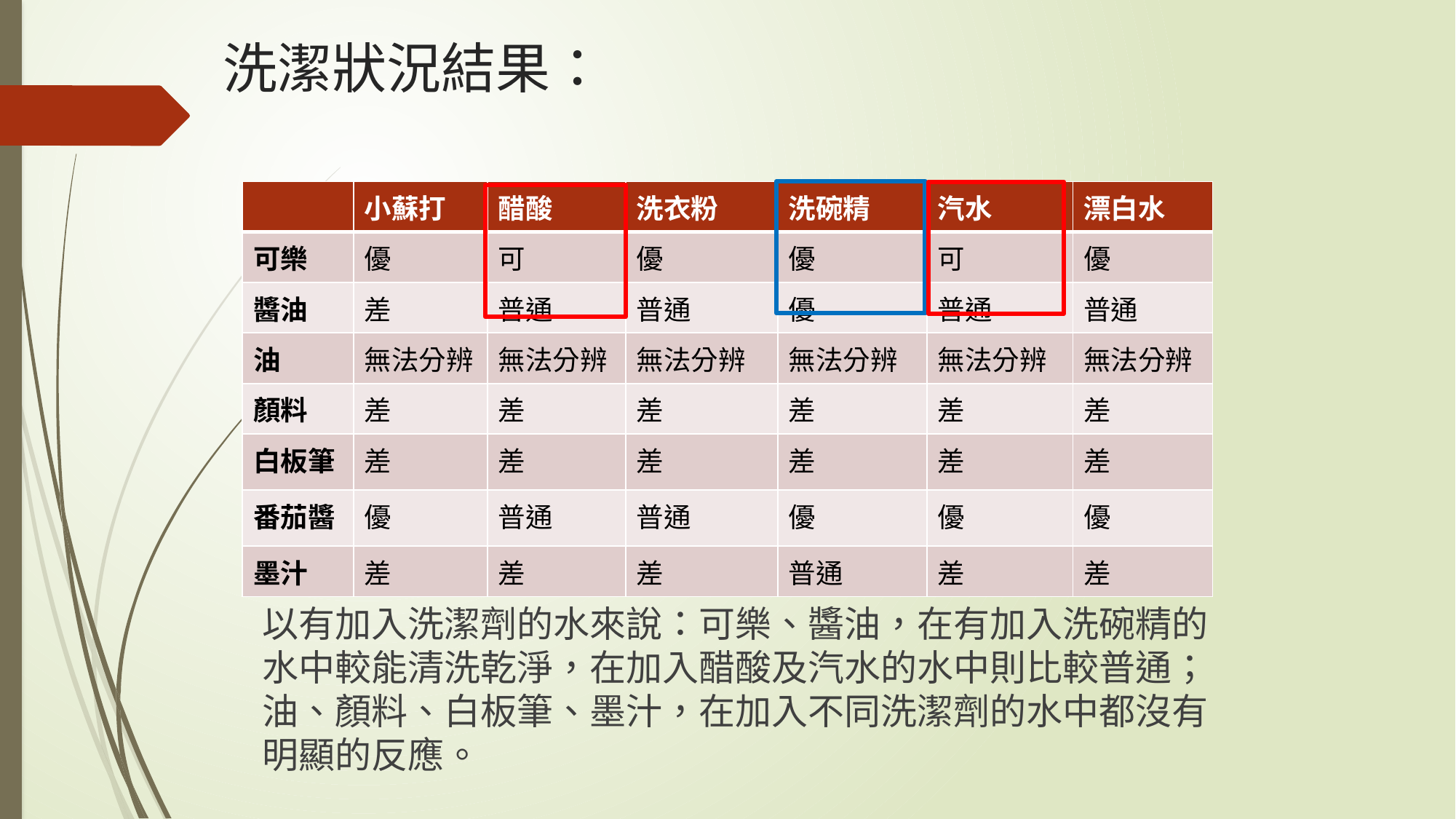

# 洗潔狀況結果：
|  | 小蘇打 | 醋酸 | 洗衣粉 | 洗碗精 | 汽水 | 漂白水 |
| --- | --- | --- | --- | --- | --- | --- |
| 可樂 | 優 | 可 | 優 | 優 | 可 | 優 |
| 醬油 | 差 | 普通 | 普通 | 優 | 普通 | 普通 |
| 油 | 無法分辨 | 無法分辨 | 無法分辨 | 無法分辨 | 無法分辨 | 無法分辨 |
| 顏料 | 差 | 差 | 差 | 差 | 差 | 差 |
| 白板筆 | 差 | 差 | 差 | 差 | 差 | 差 |
| 番茄醬 | 優 | 普通 | 普通 | 優 | 優 | 優 |
| 墨汁 | 差 | 差 | 差 | 普通 | 差 | 差 |

以有加入洗潔劑的水來說：可樂、醬油，在有加入洗碗精的水中較能清洗乾淨，在加入醋酸及汽水的水中則比較普通；油、顏料、白板筆、墨汁，在加入不同洗潔劑的水中都沒有明顯的反應。